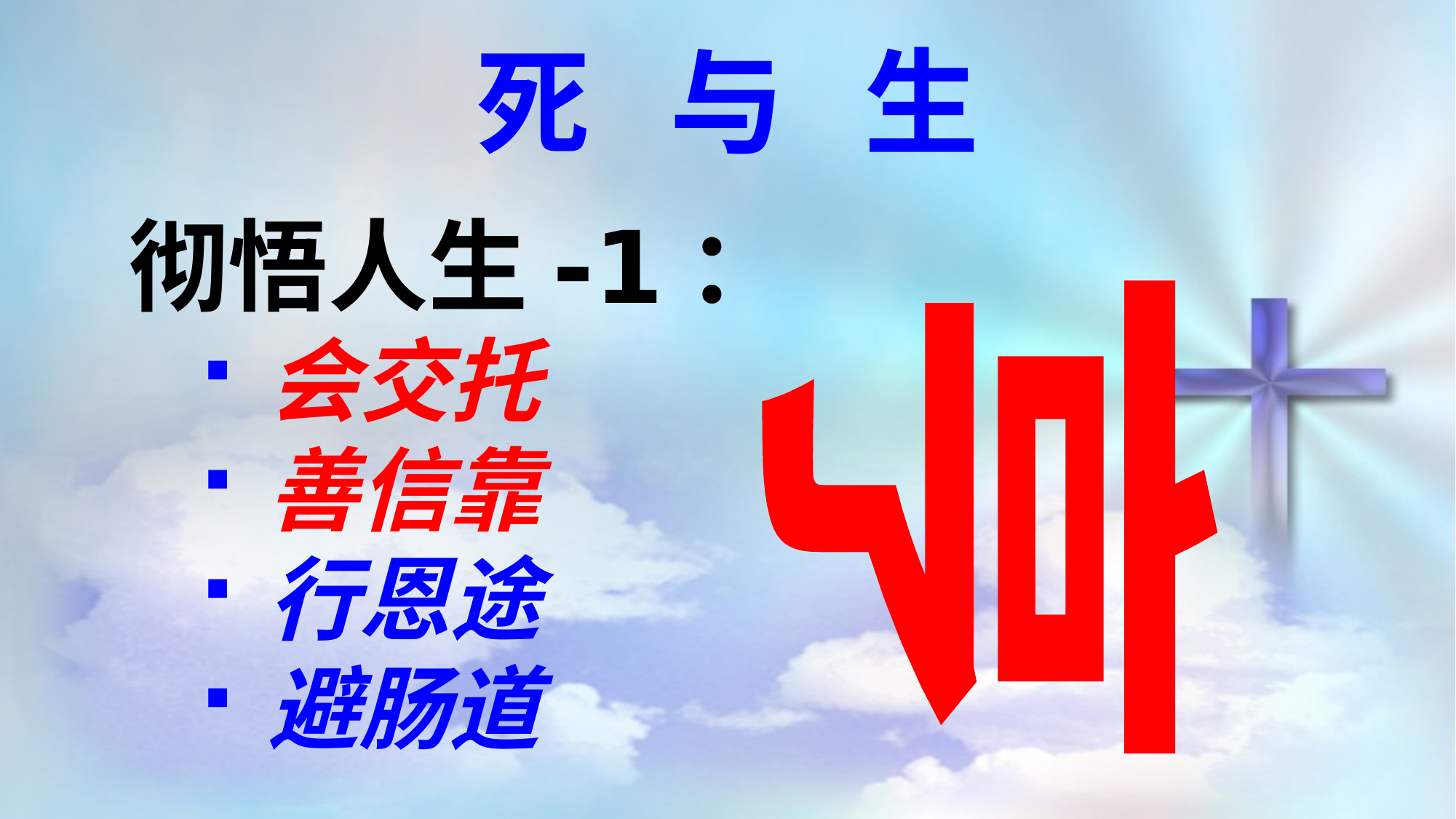

死  与  生
彻悟人生-1：
会交托
善信靠
行恩途
避肠道
亨